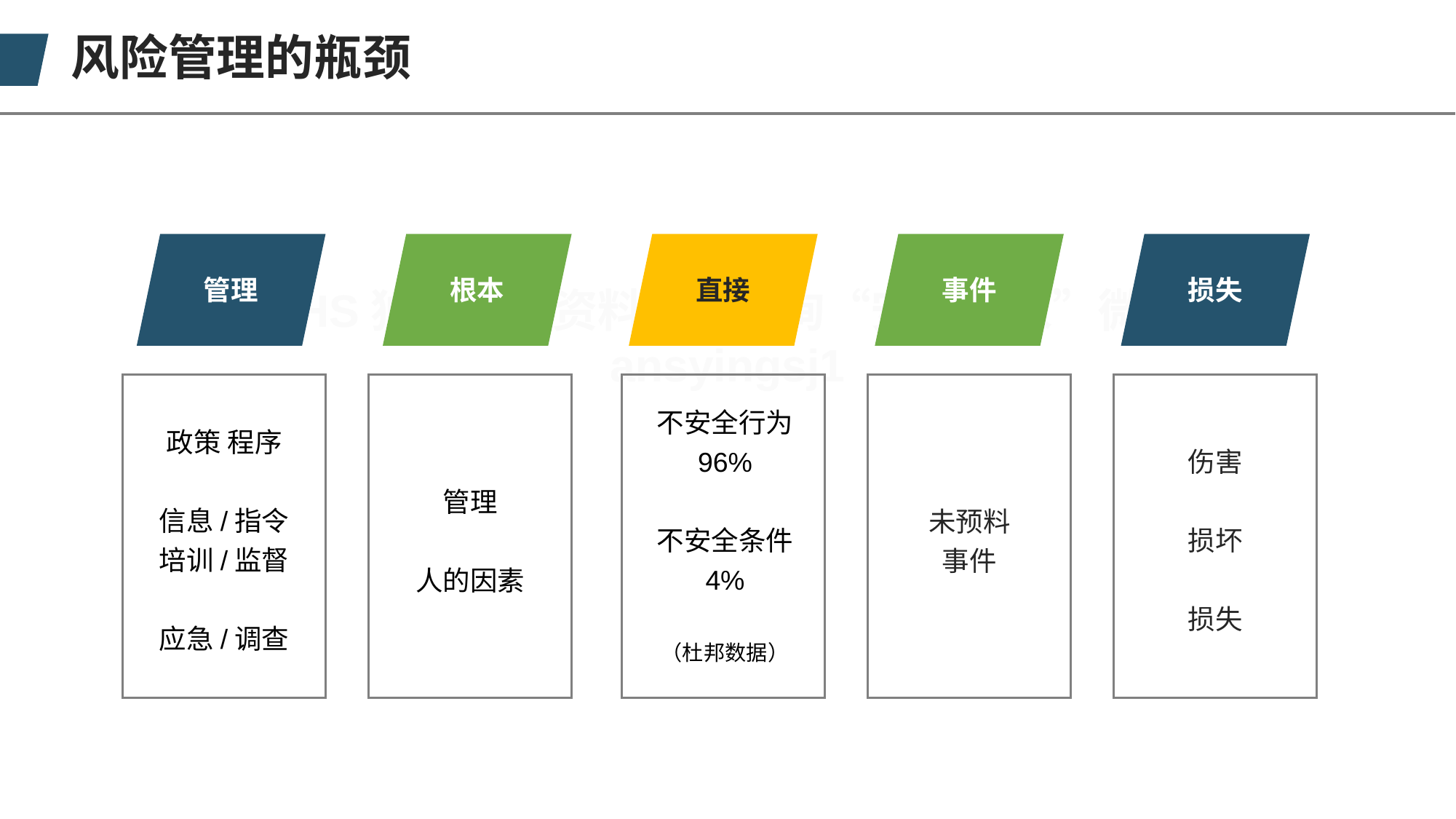

风险管理的瓶颈

管理
根本
直接
事件
损失

不安全行为
96%

不安全条件
4%

（杜邦数据）
政策 程序

信息/指令
培训/监督

应急/调查
伤害

损坏

损失
管理

人的因素
未预料
事件